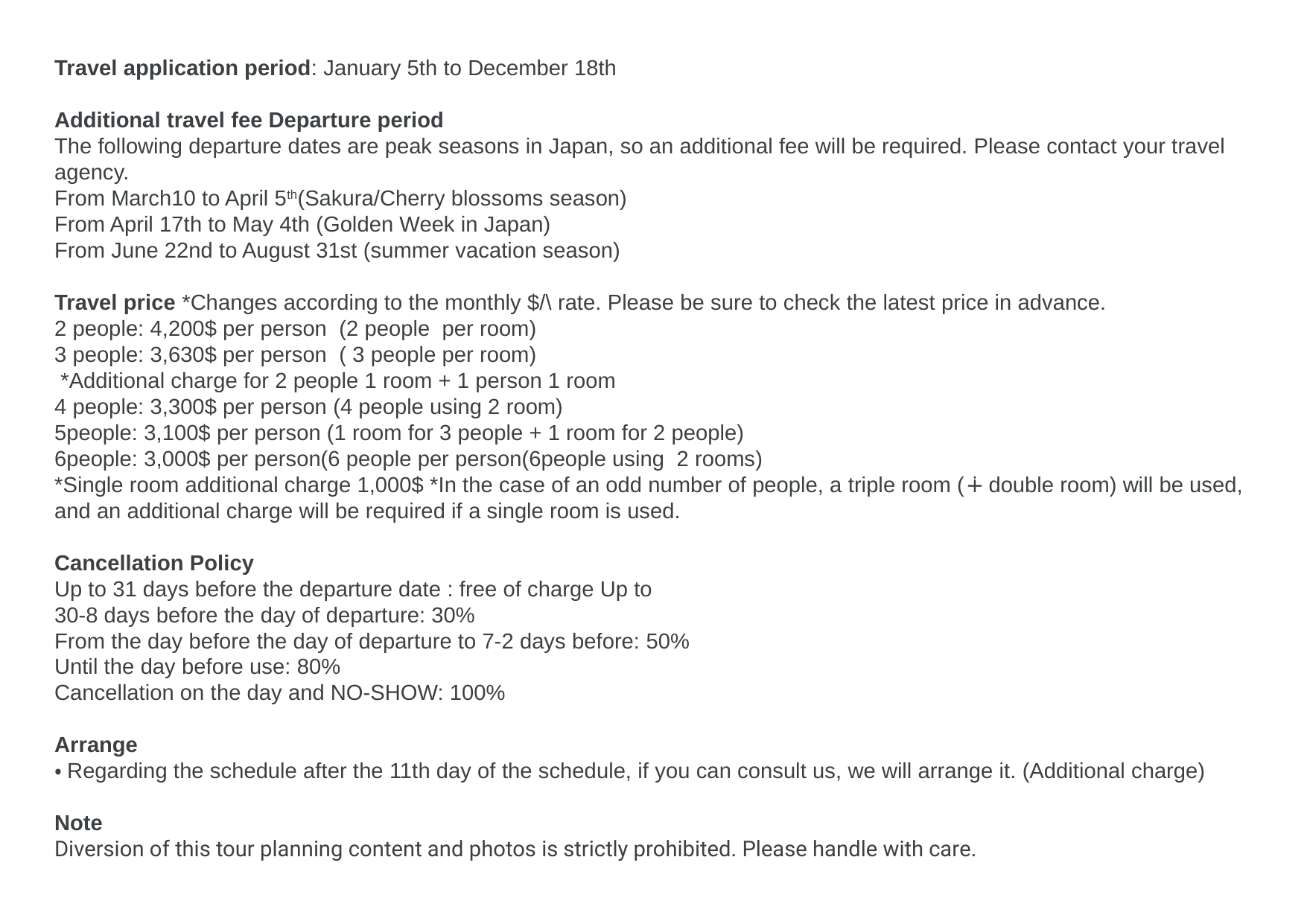

Travel application period: January 5th to December 18th

Additional travel fee Departure period
The following departure dates are peak seasons in Japan, so an additional fee will be required. Please contact your travel agency.
From March10 to April 5th(Sakura/Cherry blossoms season)
From April 17th to May 4th (Golden Week in Japan)
From June 22nd to August 31st (summer vacation season)

Travel price *Changes according to the monthly $/\ rate. Please be sure to check the latest price in advance.
2 people: 4,200$ per person  (2 people  per room)
3 people: 3,630$ per person  ( 3 people per room)
 *Additional charge for 2 people 1 room + 1 person 1 room
4 people: 3,300$ per person (4 people using 2 room)
5people: 3,100$ per person (1 room for 3 people + 1 room for 2 people)
6people: 3,000$ per person(6 people per person(6people using  2 rooms)
*Single room additional charge 1,000$ *In the case of an odd number of people, a triple room (∔ double room) will be used, and an additional charge will be required if a single room is used.

Cancellation Policy
Up to 31 days before the departure date : free of charge Up to
30-8 days before the day of departure: 30%
From the day before the day of departure to 7-2 days before: 50%
Until the day before use: 80%
Cancellation on the day and NO-SHOW: 100%

Arrange
・Regarding the schedule after the 11th day of the schedule, if you can consult us, we will arrange it. (Additional charge)

Note
Diversion of this tour planning content and photos is strictly prohibited. Please handle with care.